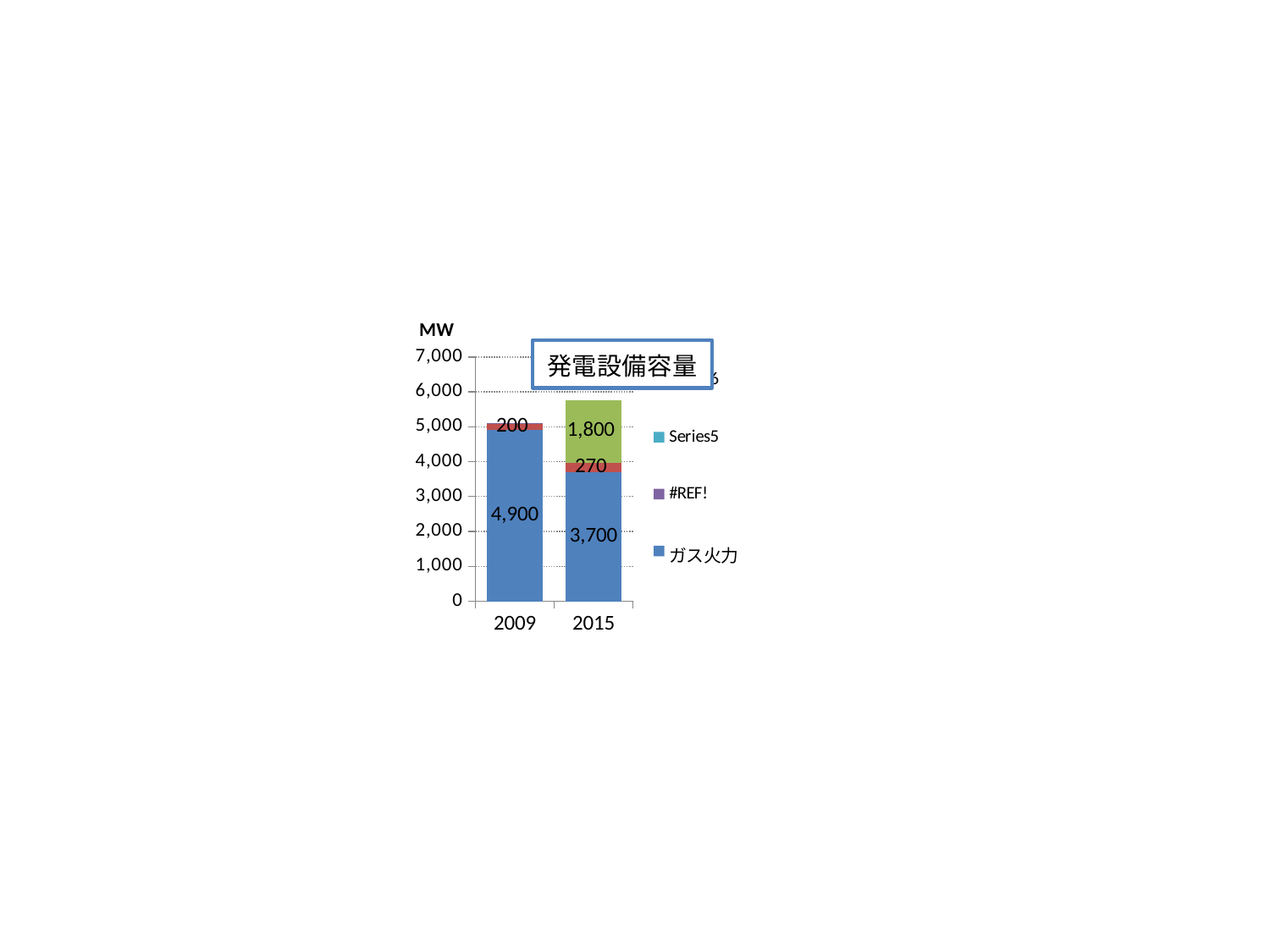

[unsupported chart]

出典:総合エネルギー統計を基に資源エネルギー庁作成
出典:BP｢Statistical reiview of world energy 2015｣を基に資源エネルギー庁作成